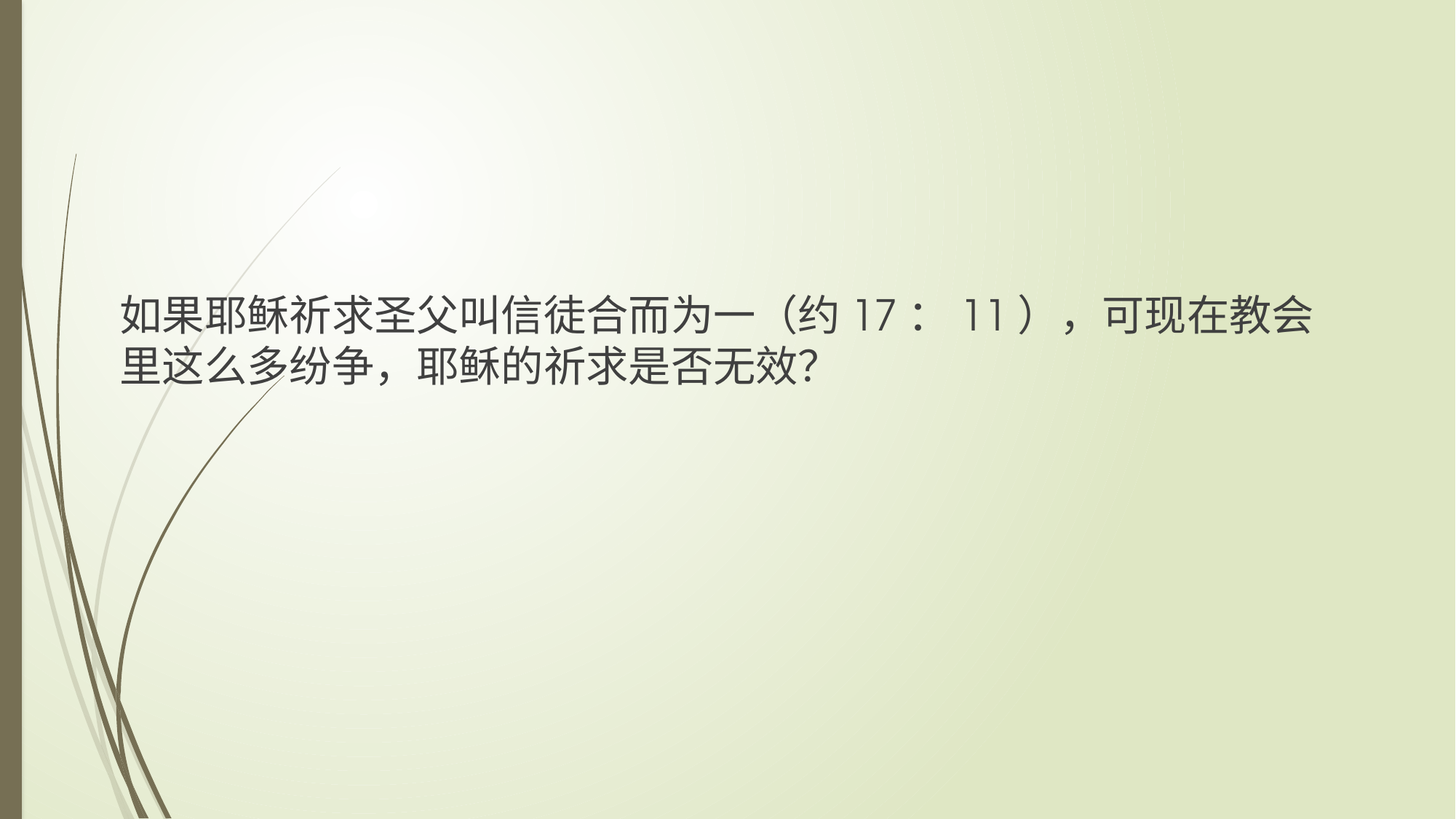

如果耶稣祈求圣父叫信徒合而为一（约17：11），可现在教会里这么多纷争，耶稣的祈求是否无效？